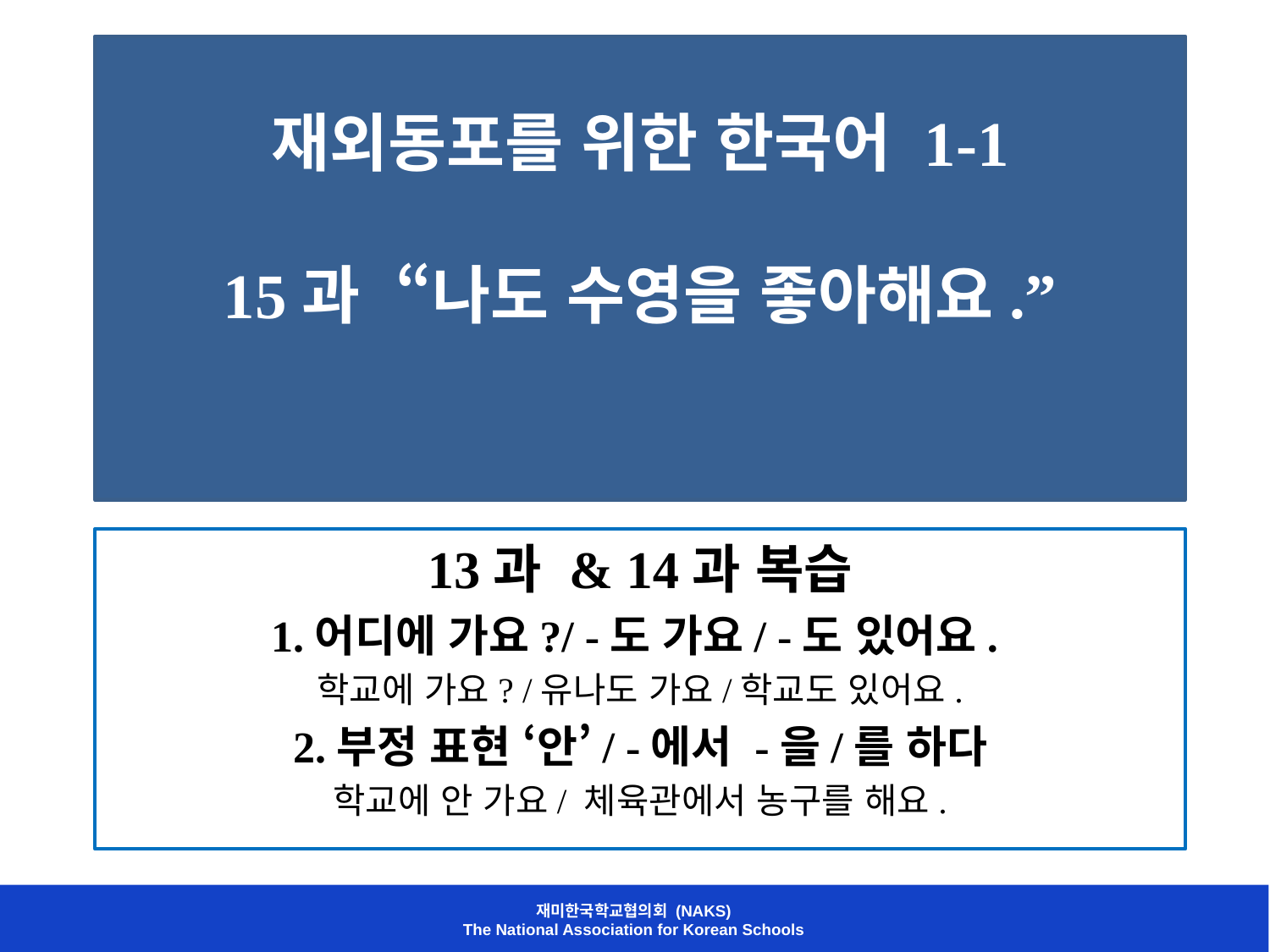

# 재외동포를 위한 한국어 1-1 15과  “나도 수영을 좋아해요.”
13과 & 14과 복습
1.어디에 가요?/ -도 가요/ -도 있어요.
학교에 가요? /유나도 가요/학교도 있어요.
2.부정 표현 ‘안’/ -에서 -을/를 하다
학교에 안 가요/ 체육관에서 농구를 해요.

재미한국학교협의회 (NAKS)
The National Association for Korean Schools